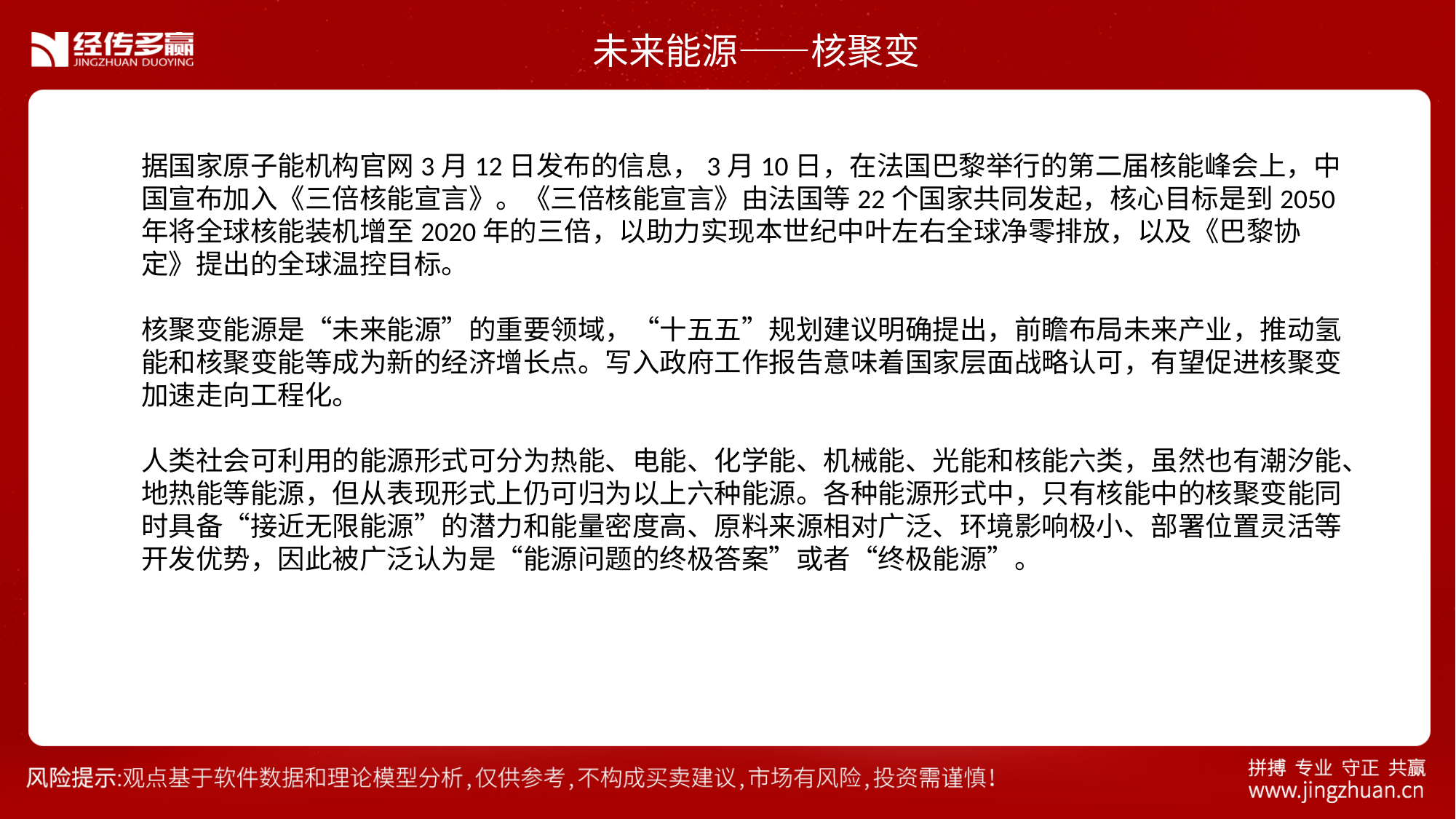

未来能源——核聚变

据国家原子能机构官网3月12日发布的信息，3月10日，在法国巴黎举行的第二届核能峰会上，中国宣布加入《三倍核能宣言》。《三倍核能宣言》由法国等22个国家共同发起，核心目标是到2050年将全球核能装机增至2020年的三倍，以助力实现本世纪中叶左右全球净零排放，以及《巴黎协定》提出的全球温控目标。

核聚变能源是“未来能源”的重要领域，“十五五”规划建议明确提出，前瞻布局未来产业，推动氢能和核聚变能等成为新的经济增长点。写入政府工作报告意味着国家层面战略认可，有望促进核聚变加速走向工程化。

人类社会可利用的能源形式可分为热能、电能、化学能、机械能、光能和核能六类，虽然也有潮汐能、地热能等能源，但从表现形式上仍可归为以上六种能源。各种能源形式中，只有核能中的核聚变能同时具备“接近无限能源”的潜力和能量密度高、原料来源相对广泛、环境影响极小、部署位置灵活等开发优势，因此被广泛认为是“能源问题的终极答案”或者“终极能源”。